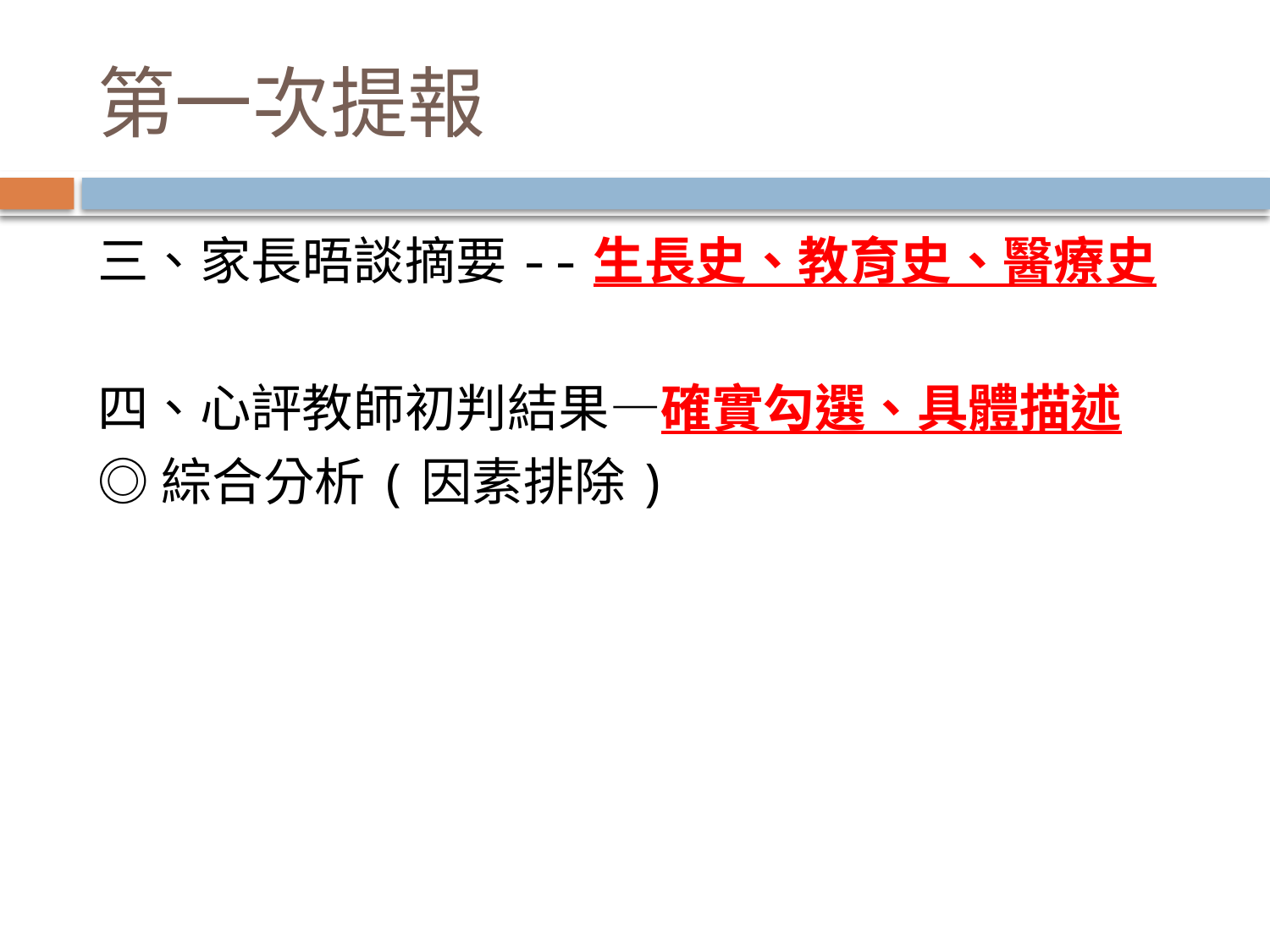

# 第一次提報
三、家長晤談摘要--生長史、教育史、醫療史

四、心評教師初判結果—確實勾選、具體描述
◎綜合分析(因素排除)